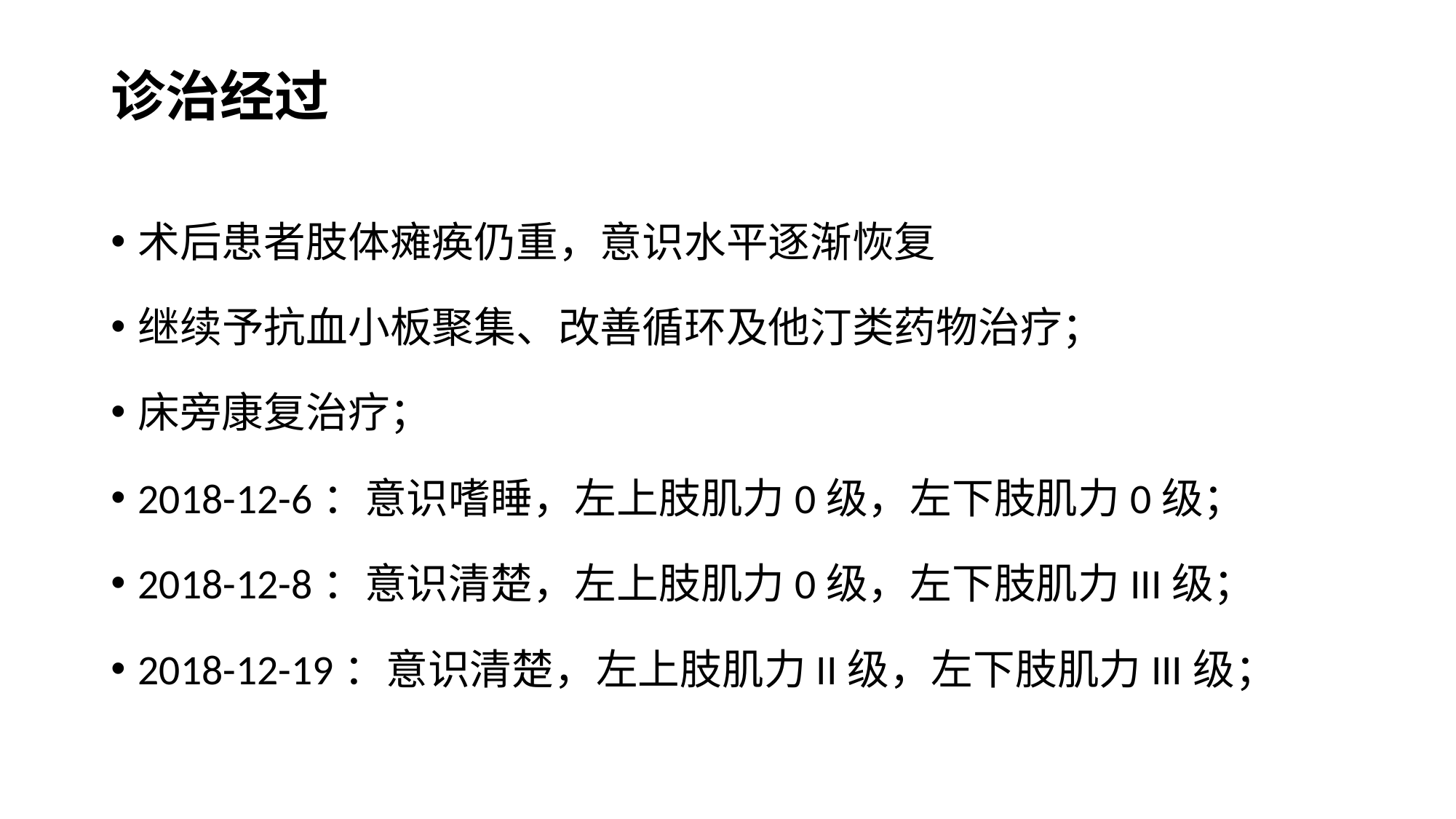

# 诊治经过
术后患者肢体瘫痪仍重，意识水平逐渐恢复
继续予抗血小板聚集、改善循环及他汀类药物治疗；
床旁康复治疗；
2018-12-6：意识嗜睡，左上肢肌力0级，左下肢肌力0级；
2018-12-8：意识清楚，左上肢肌力0级，左下肢肌力III级；
2018-12-19：意识清楚，左上肢肌力II级，左下肢肌力III级；